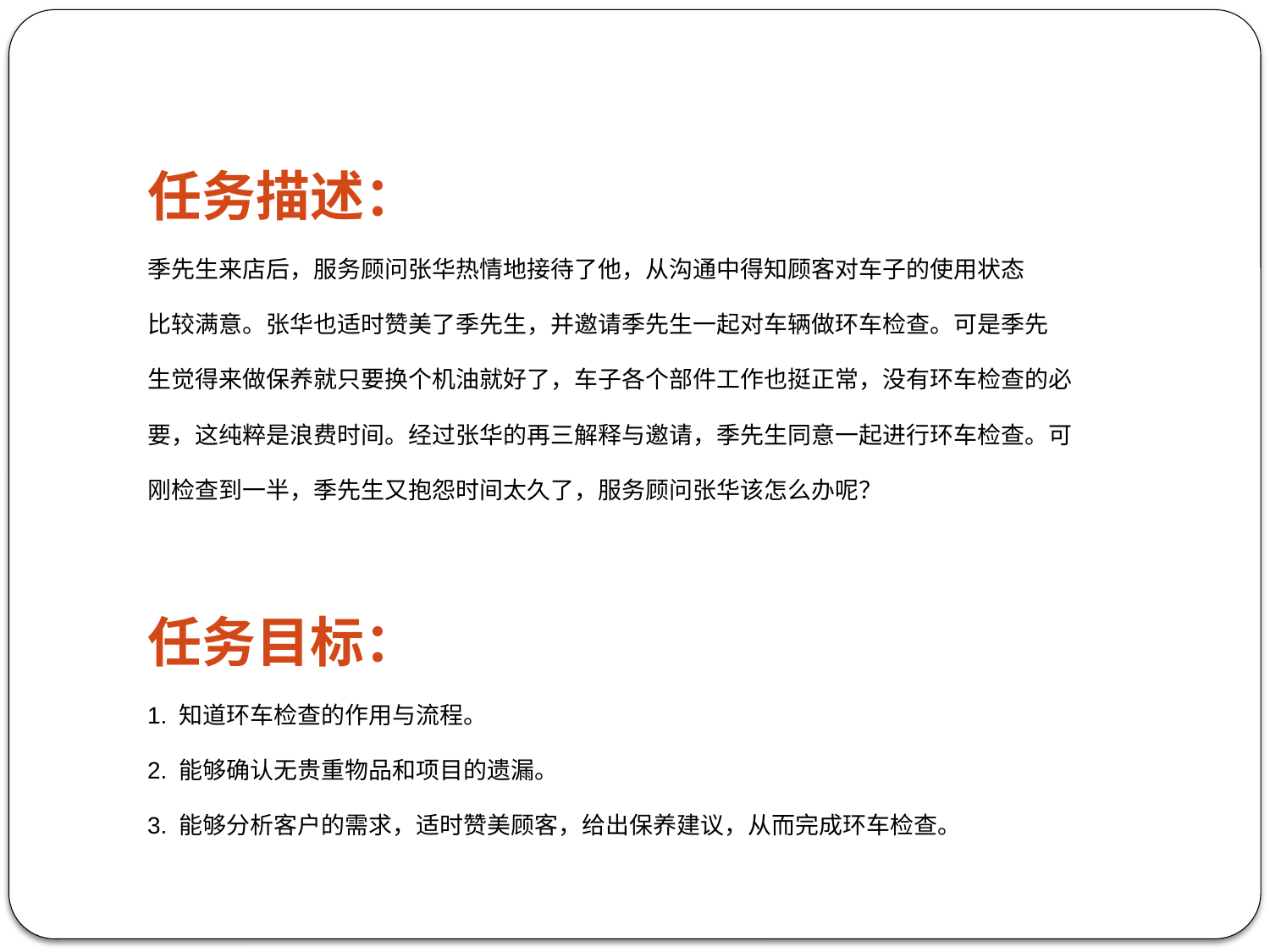

任务描述：
季先生来店后，服务顾问张华热情地接待了他，从沟通中得知顾客对车子的使用状态
比较满意。张华也适时赞美了季先生，并邀请季先生一起对车辆做环车检查。可是季先
生觉得来做保养就只要换个机油就好了，车子各个部件工作也挺正常，没有环车检查的必
要，这纯粹是浪费时间。经过张华的再三解释与邀请，季先生同意一起进行环车检查。可
刚检查到一半，季先生又抱怨时间太久了，服务顾问张华该怎么办呢？

任务目标：
1. 知道环车检查的作用与流程。
2. 能够确认无贵重物品和项目的遗漏。
3. 能够分析客户的需求，适时赞美顾客，给出保养建议，从而完成环车检查。